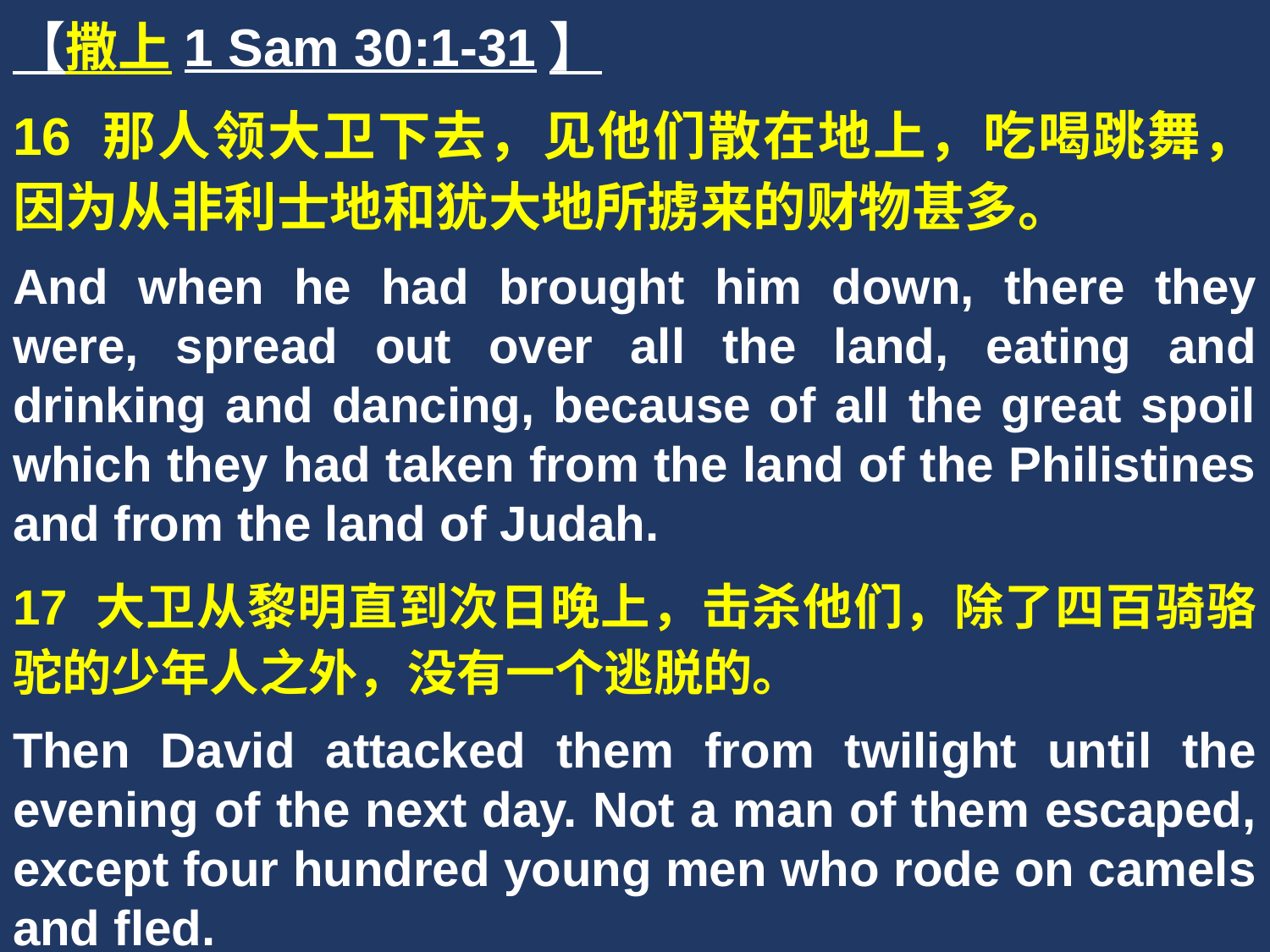

【撒上1 Sam 30:1-31】
16 那人领大卫下去，见他们散在地上，吃喝跳舞，因为从非利士地和犹大地所掳来的财物甚多。
And when he had brought him down, there they were, spread out over all the land, eating and drinking and dancing, because of all the great spoil which they had taken from the land of the Philistines and from the land of Judah.
17 大卫从黎明直到次日晚上，击杀他们，除了四百骑骆驼的少年人之外，没有一个逃脱的。
Then David attacked them from twilight until the evening of the next day. Not a man of them escaped, except four hundred young men who rode on camels and fled.